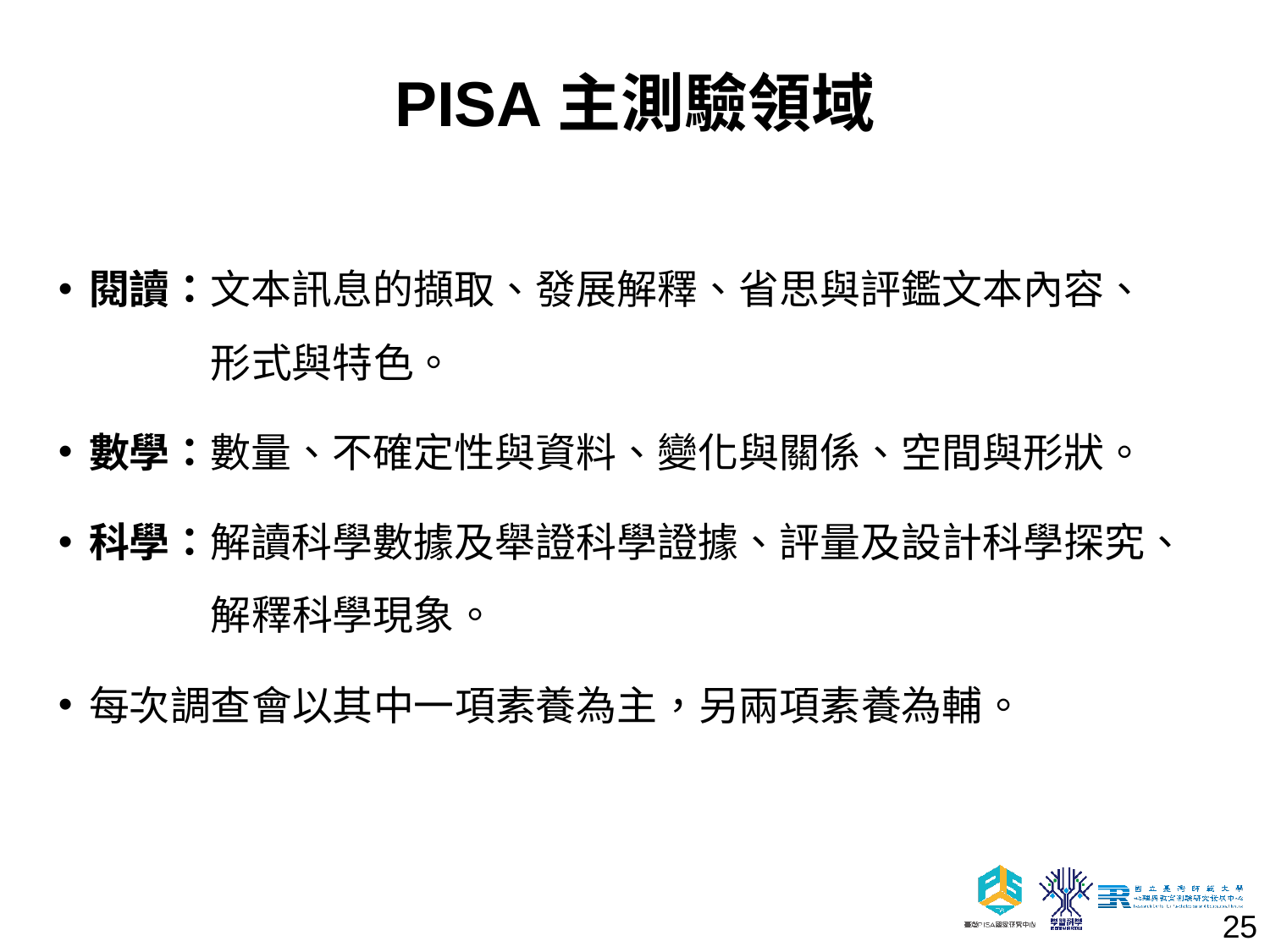

# PISA主測驗領域
閱讀：文本訊息的擷取、發展解釋、省思與評鑑文本內容、　
　　　形式與特色。
數學：數量、不確定性與資料、變化與關係、空間與形狀。
科學：解讀科學數據及舉證科學證據、評量及設計科學探究、
　　　解釋科學現象。
每次調查會以其中一項素養為主，另兩項素養為輔。
25